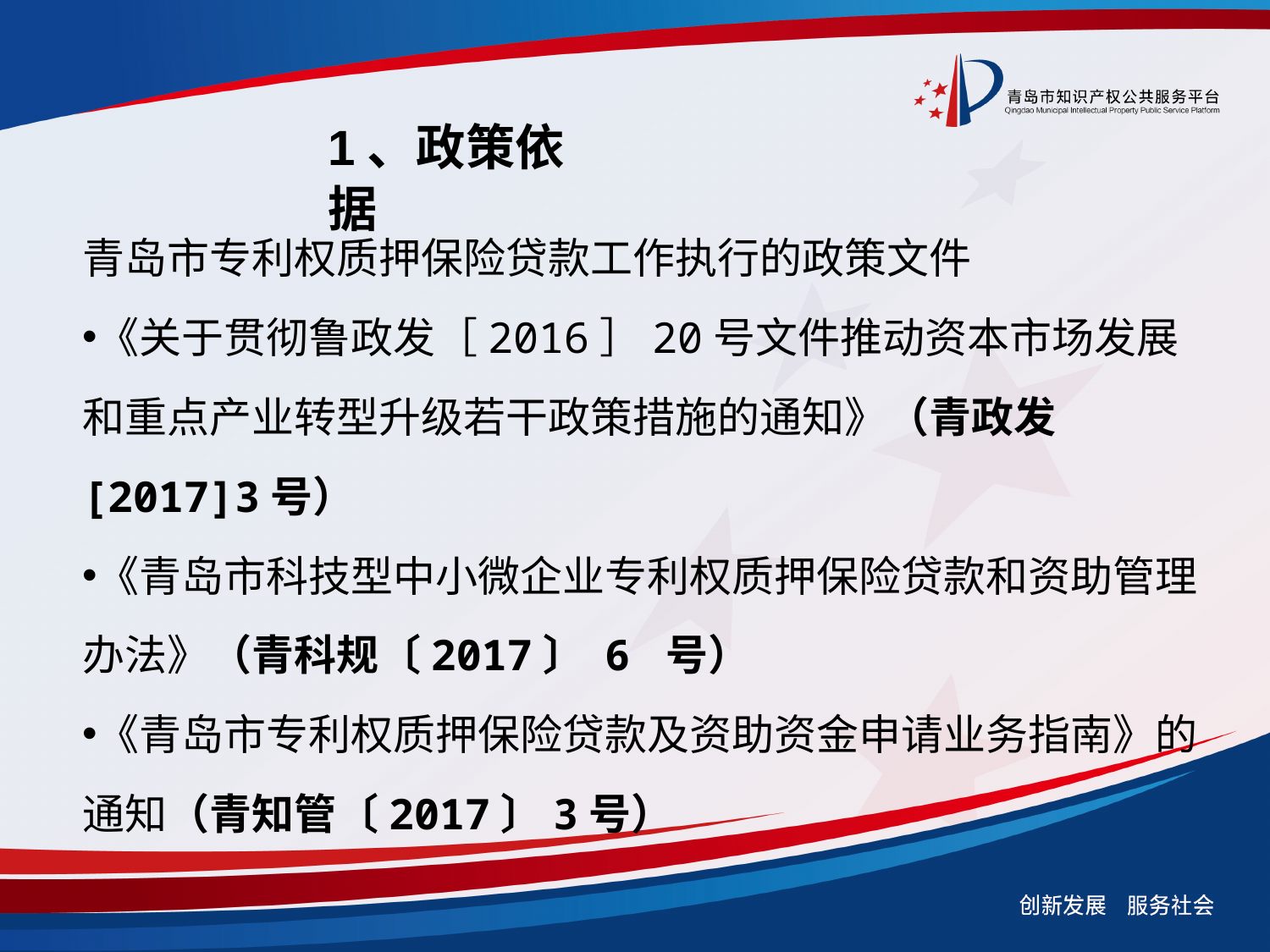

1、政策依据
青岛市专利权质押保险贷款工作执行的政策文件
《关于贯彻鲁政发［2016］20号文件推动资本市场发展和重点产业转型升级若干政策措施的通知》（青政发[2017]3号）
《青岛市科技型中小微企业专利权质押保险贷款和资助管理办法》（青科规〔2017〕 6 号）
《青岛市专利权质押保险贷款及资助资金申请业务指南》的通知（青知管〔2017〕3号）